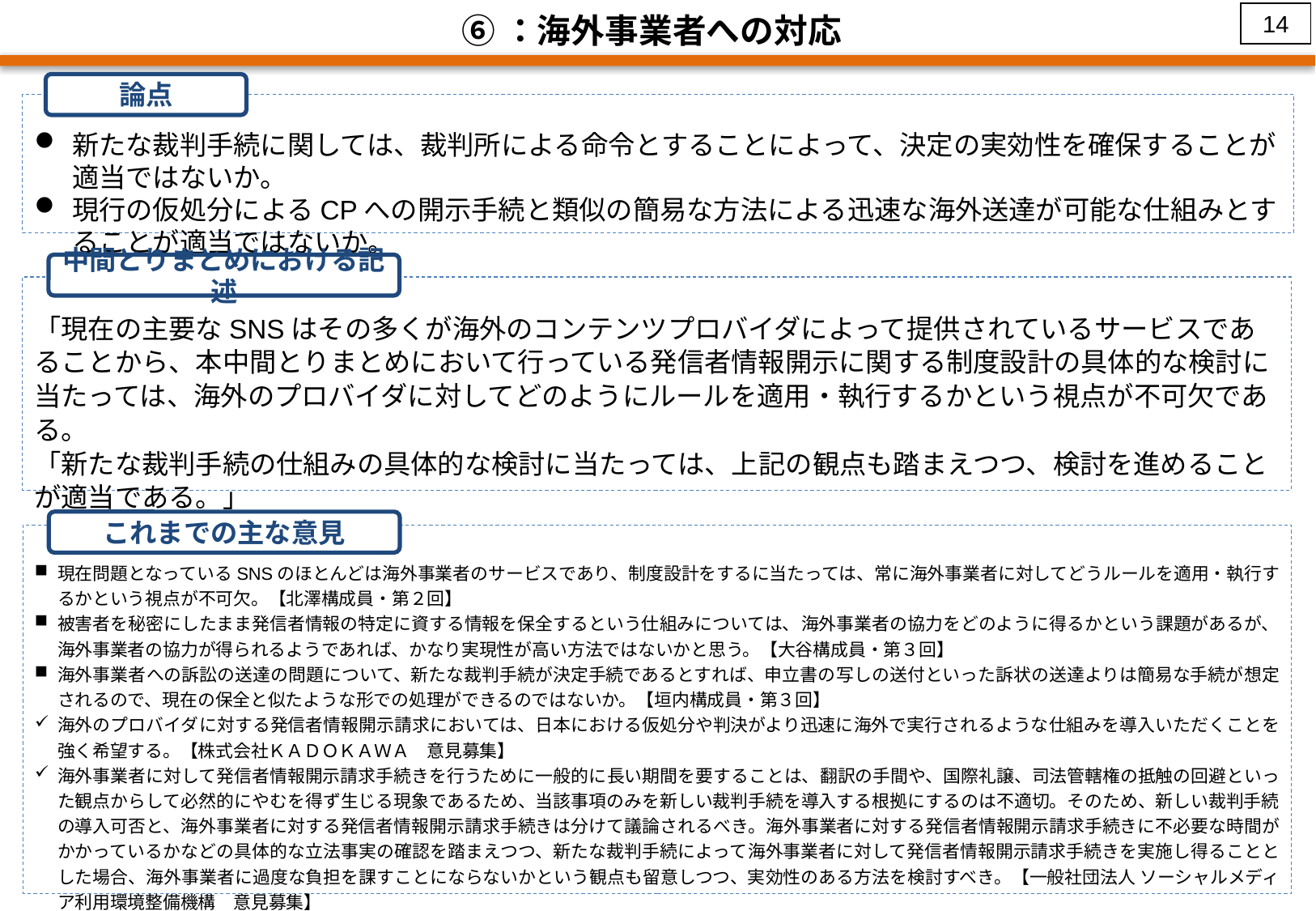

14
⑥：海外事業者への対応

論点
新たな裁判手続に関しては、裁判所による命令とすることによって、決定の実効性を確保することが適当ではないか。
現行の仮処分によるCPへの開示手続と類似の簡易な方法による迅速な海外送達が可能な仕組みとすることが適当ではないか。
中間とりまとめにおける記述
「現在の主要なSNSはその多くが海外のコンテンツプロバイダによって提供されているサービスであることから、本中間とりまとめにおいて行っている発信者情報開示に関する制度設計の具体的な検討に当たっては、海外のプロバイダに対してどのようにルールを適用・執行するかという視点が不可欠である。
「新たな裁判手続の仕組みの具体的な検討に当たっては、上記の観点も踏まえつつ、検討を進めることが適当である。」
これまでの主な意見
現在問題となっているSNSのほとんどは海外事業者のサービスであり、制度設計をするに当たっては、常に海外事業者に対してどうルールを適用・執行するかという視点が不可欠。【北澤構成員・第２回】
被害者を秘密にしたまま発信者情報の特定に資する情報を保全するという仕組みについては、海外事業者の協力をどのように得るかという課題があるが、海外事業者の協力が得られるようであれば、かなり実現性が高い方法ではないかと思う。【大谷構成員・第３回】
海外事業者への訴訟の送達の問題について、新たな裁判手続が決定手続であるとすれば、申立書の写しの送付といった訴状の送達よりは簡易な手続が想定されるので、現在の保全と似たような形での処理ができるのではないか。【垣内構成員・第３回】
海外のプロバイダに対する発信者情報開示請求においては、日本における仮処分や判決がより迅速に海外で実行されるような仕組みを導入いただくことを強く希望する。【株式会社ＫＡＤＯＫＡＷＡ　意見募集】
海外事業者に対して発信者情報開示請求手続きを行うために一般的に長い期間を要することは、翻訳の手間や、国際礼譲、司法管轄権の抵触の回避といった観点からして必然的にやむを得ず生じる現象であるため、当該事項のみを新しい裁判手続を導入する根拠にするのは不適切。そのため、新しい裁判手続の導入可否と、海外事業者に対する発信者情報開示請求手続きは分けて議論されるべき。海外事業者に対する発信者情報開示請求手続きに不必要な時間がかかっているかなどの具体的な立法事実の確認を踏まえつつ、新たな裁判手続によって海外事業者に対して発信者情報開示請求手続きを実施し得ることとした場合、海外事業者に過度な負担を課すことにならないかという観点も留意しつつ、実効性のある方法を検討すべき。【一般社団法人 ソーシャルメディア利用環境整備機構　意見募集】